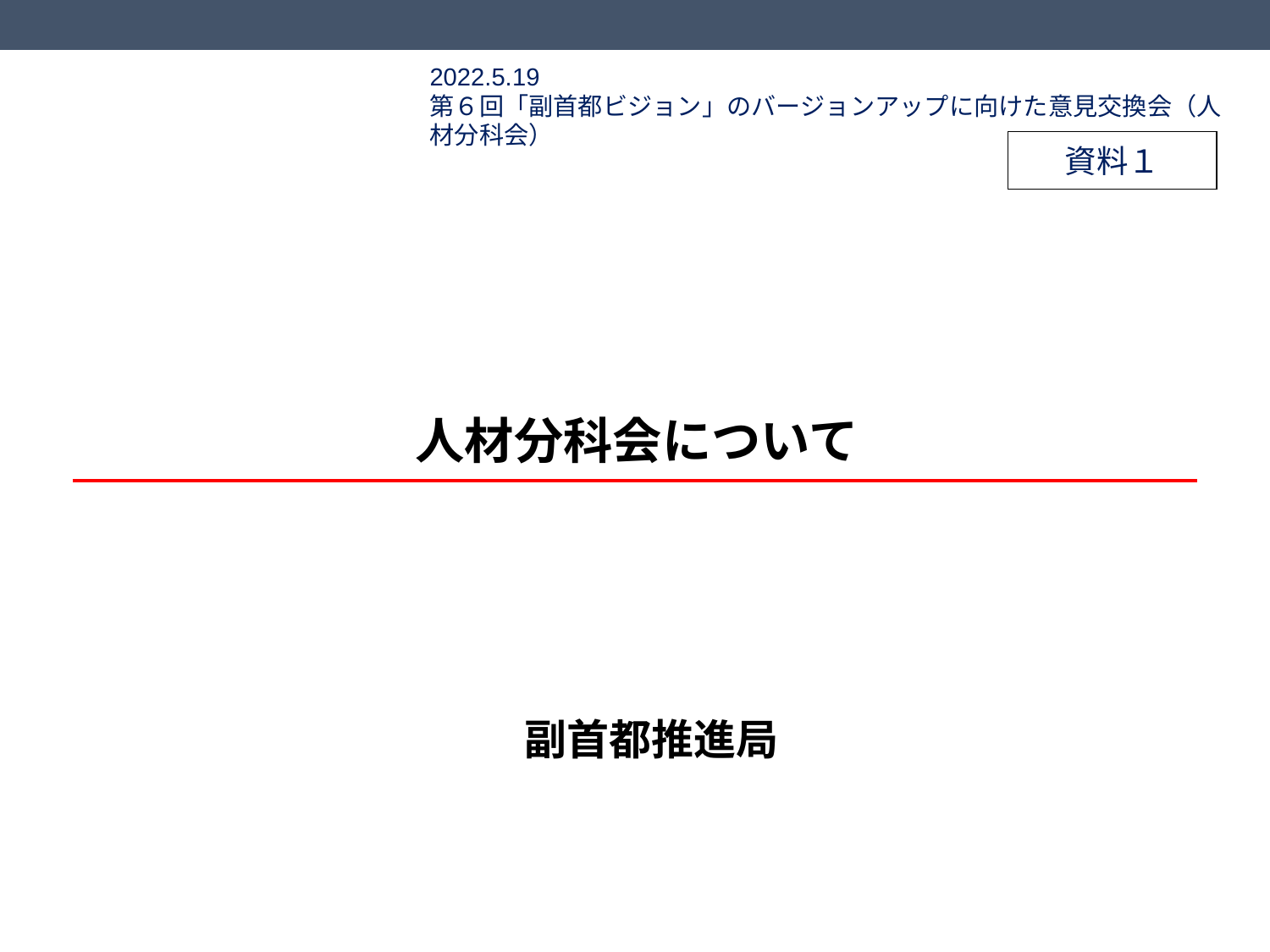

2022.5.19
第６回「副首都ビジョン」のバージョンアップに向けた意見交換会（人材分科会）
資料１
# 人材分科会について

副首都推進局